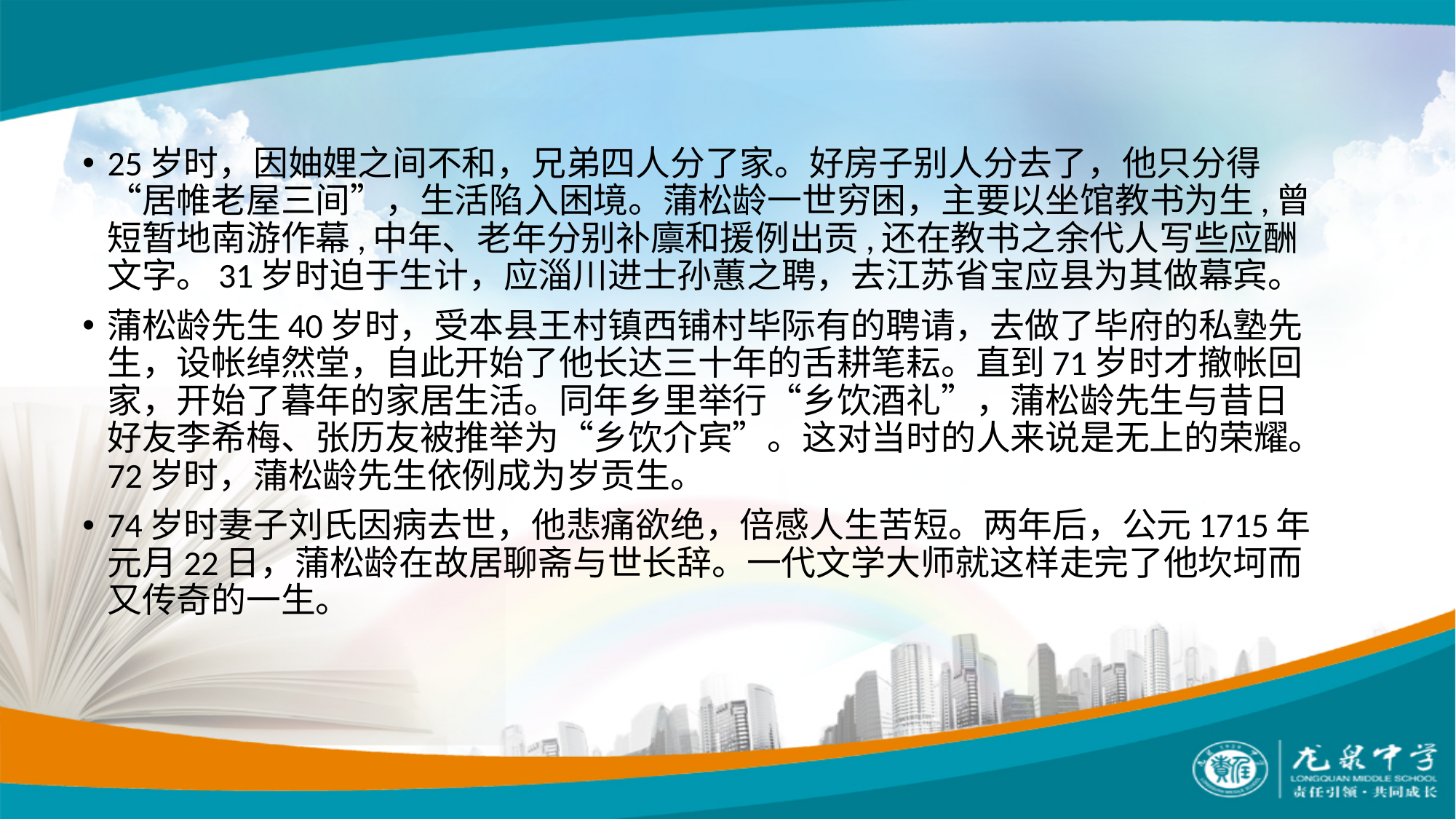

25岁时，因妯娌之间不和，兄弟四人分了家。好房子别人分去了，他只分得“居帷老屋三间”，生活陷入困境。蒲松龄一世穷困，主要以坐馆教书为生,曾短暂地南游作幕,中年、老年分别补廪和援例出贡,还在教书之余代人写些应酬文字。31岁时迫于生计，应淄川进士孙蕙之聘，去江苏省宝应县为其做幕宾。
蒲松龄先生40岁时，受本县王村镇西铺村毕际有的聘请，去做了毕府的私塾先生，设帐绰然堂，自此开始了他长达三十年的舌耕笔耘。直到71岁时才撤帐回家，开始了暮年的家居生活。同年乡里举行“乡饮酒礼”，蒲松龄先生与昔日好友李希梅、张历友被推举为“乡饮介宾”。这对当时的人来说是无上的荣耀。72岁时，蒲松龄先生依例成为岁贡生。
74岁时妻子刘氏因病去世，他悲痛欲绝，倍感人生苦短。两年后，公元1715年元月22日，蒲松龄在故居聊斋与世长辞。一代文学大师就这样走完了他坎坷而又传奇的一生。